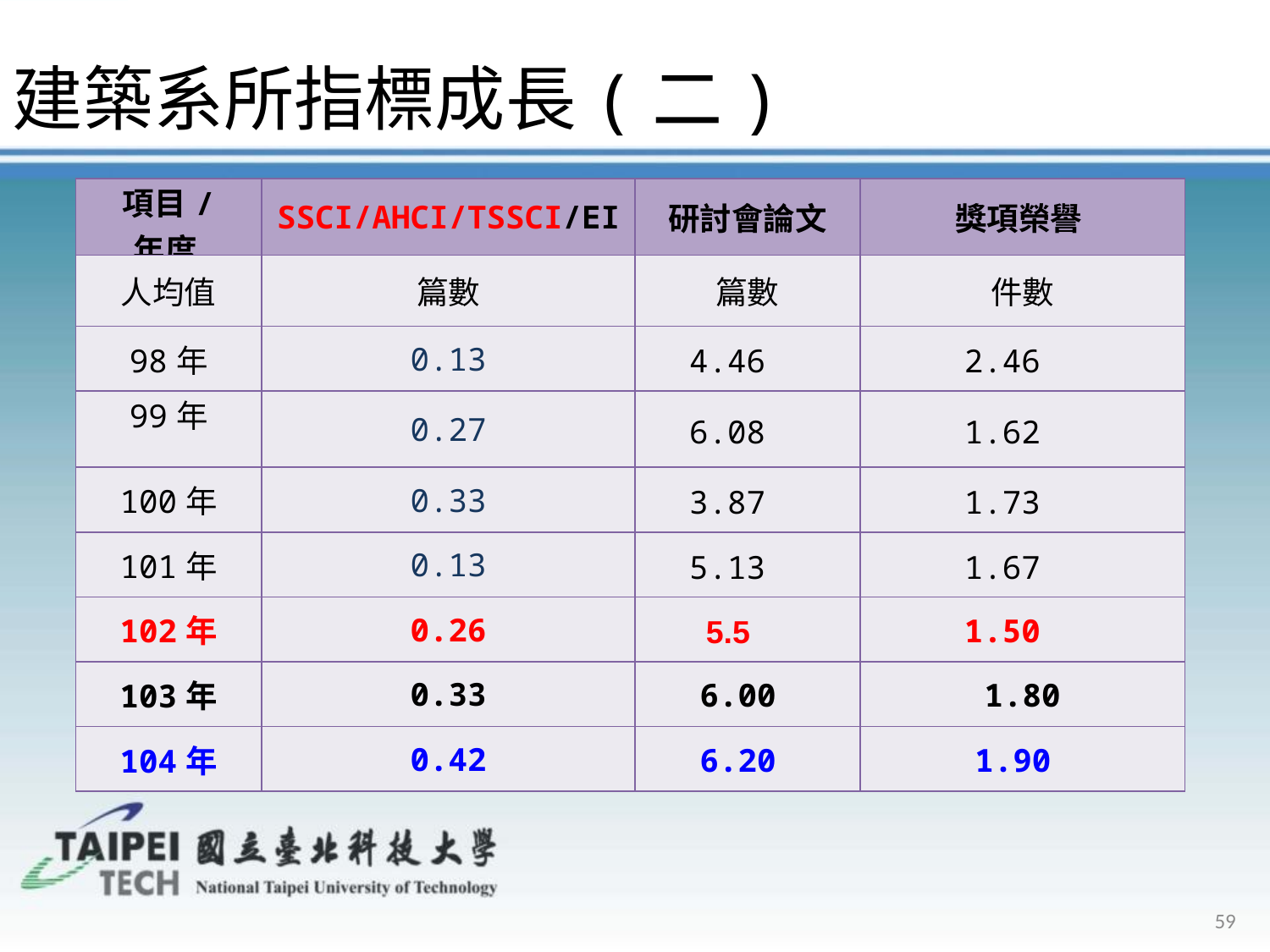

建築系所指標成長(二)
| 項目/ 年度 | SSCI/AHCI/TSSCI/EI | 研討會論文 | 獎項榮譽 |
| --- | --- | --- | --- |
| 人均值 | 篇數 | 篇數 | 件數 |
| 98年 | 0.13 | 4.46 | 2.46 |
| 99年 | 0.27 | 6.08 | 1.62 |
| 100年 | 0.33 | 3.87 | 1.73 |
| 101年 | 0.13 | 5.13 | 1.67 |
| 102年 | 0.26 | 5.5 | 1.50 |
| 103年 | 0.33 | 6.00 | 1.80 |
| 104年 | 0.42 | 6.20 | 1.90 |
59